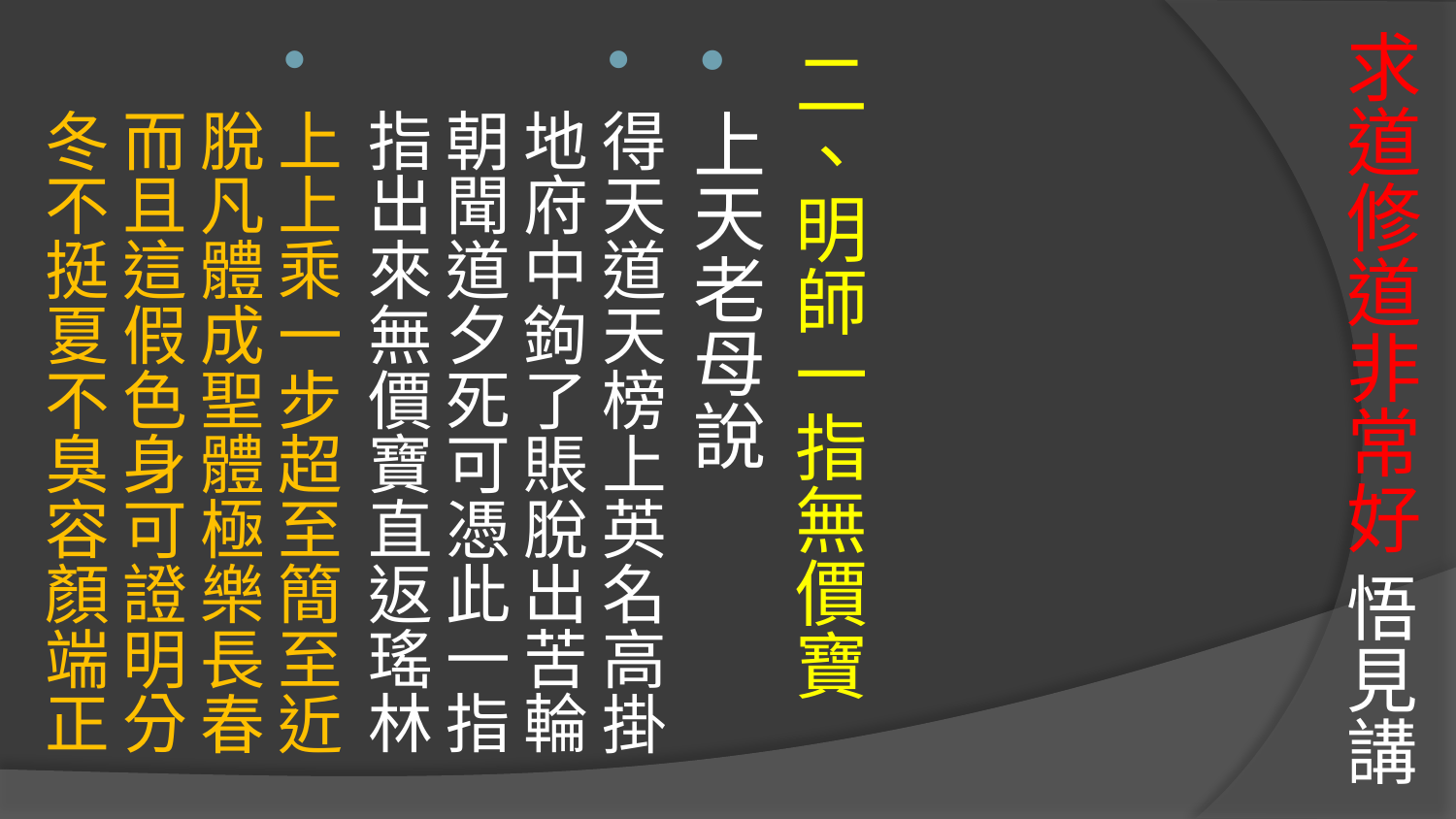

# 求道修道非常好 悟見講
二、明師一指無價寶
上天老母說
得天道天榜上英名高掛
地府中鉤了賬脫出苦輪
朝聞道夕死可憑此一指
指出來無價寶直返瑤林
上上乘一步超至簡至近
脫凡體成聖體極樂長春
而且這假色身可證明分
冬不挺夏不臭容顏端正